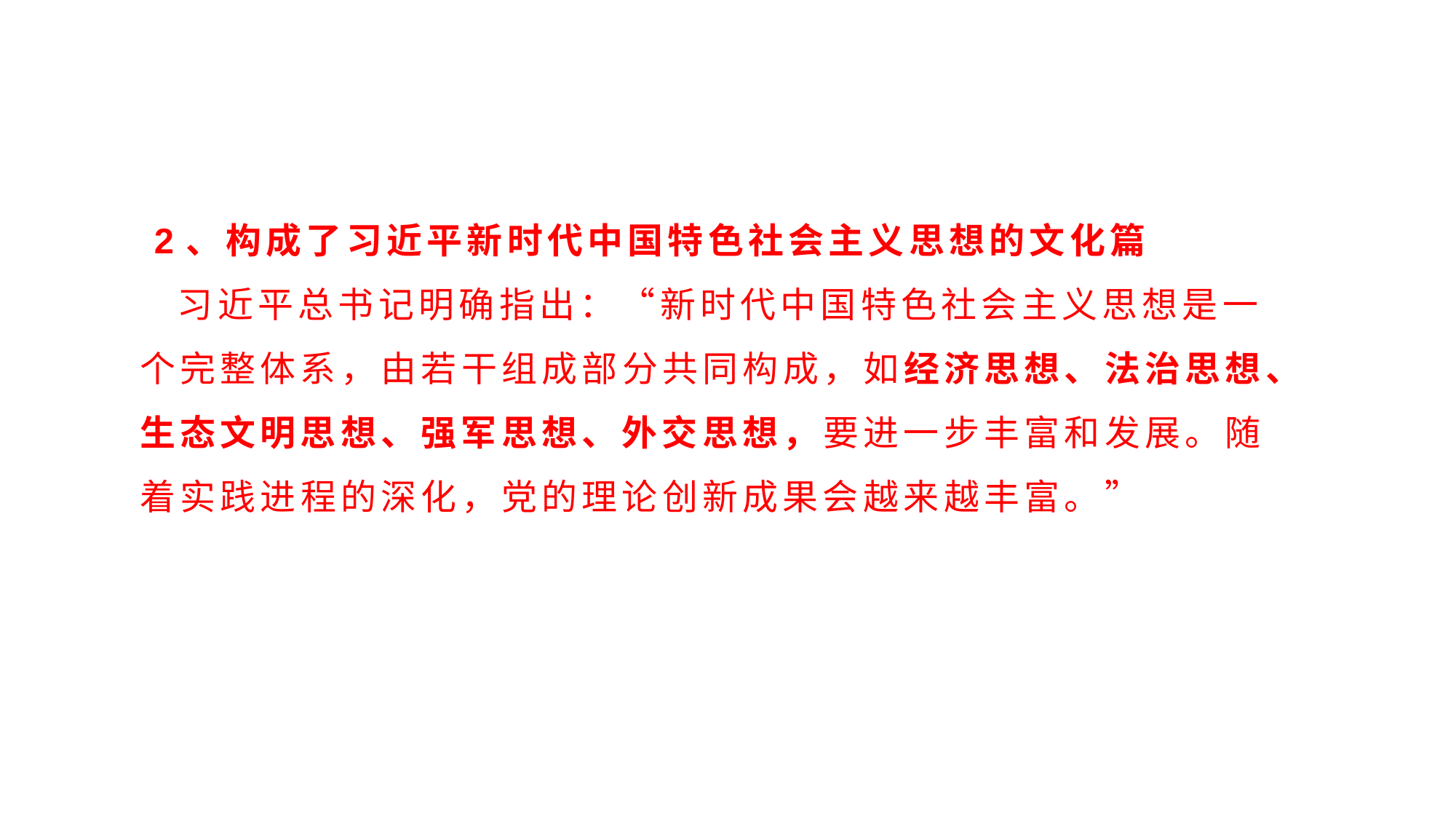

# 2、构成了习近平新时代中国特色社会主义思想的文化篇 习近平总书记明确指出：“新时代中国特色社会主义思想是一个完整体系，由若干组成部分共同构成，如经济思想、法治思想、生态文明思想、强军思想、外交思想，要进一步丰富和发展。随着实践进程的深化，党的理论创新成果会越来越丰富。”